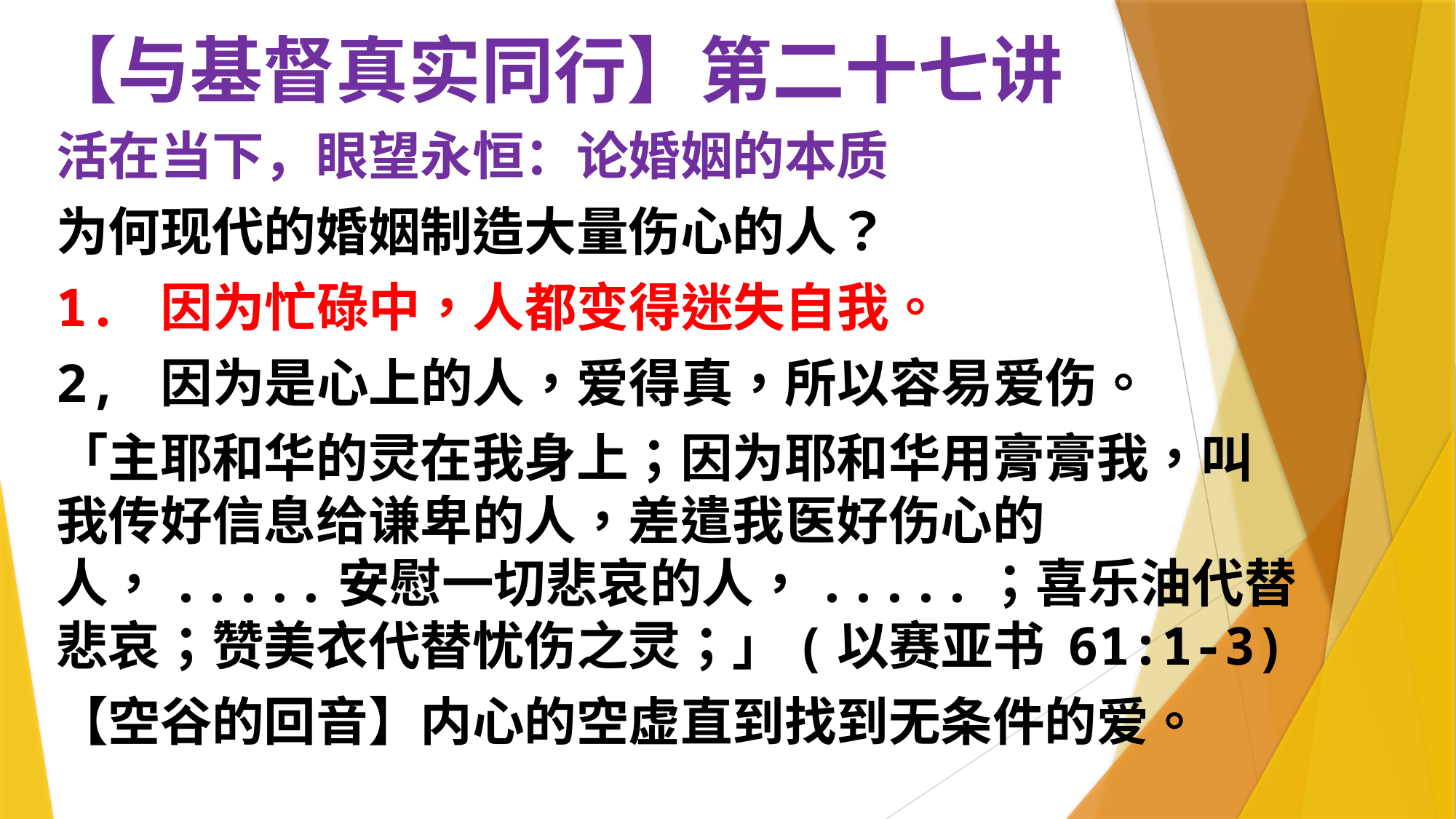

# 【与基督真实同行】第二十七讲
活在当下，眼望永恒：论婚姻的本质
为何现代的婚姻制造大量伤心的人？
1. 因为忙碌中，人都变得迷失自我。
2, 因为是心上的人，爱得真，所以容易爱伤。
「主耶和华的灵在我身上；因为耶和华用膏膏我，叫我传好信息给谦卑的人，差遣我医好伤心的人，.....安慰一切悲哀的人，.....；喜乐油代替悲哀；赞美衣代替忧伤之灵；」(以赛亚书 61:1-3)
【空谷的回音】内心的空虚直到找到无条件的爱。